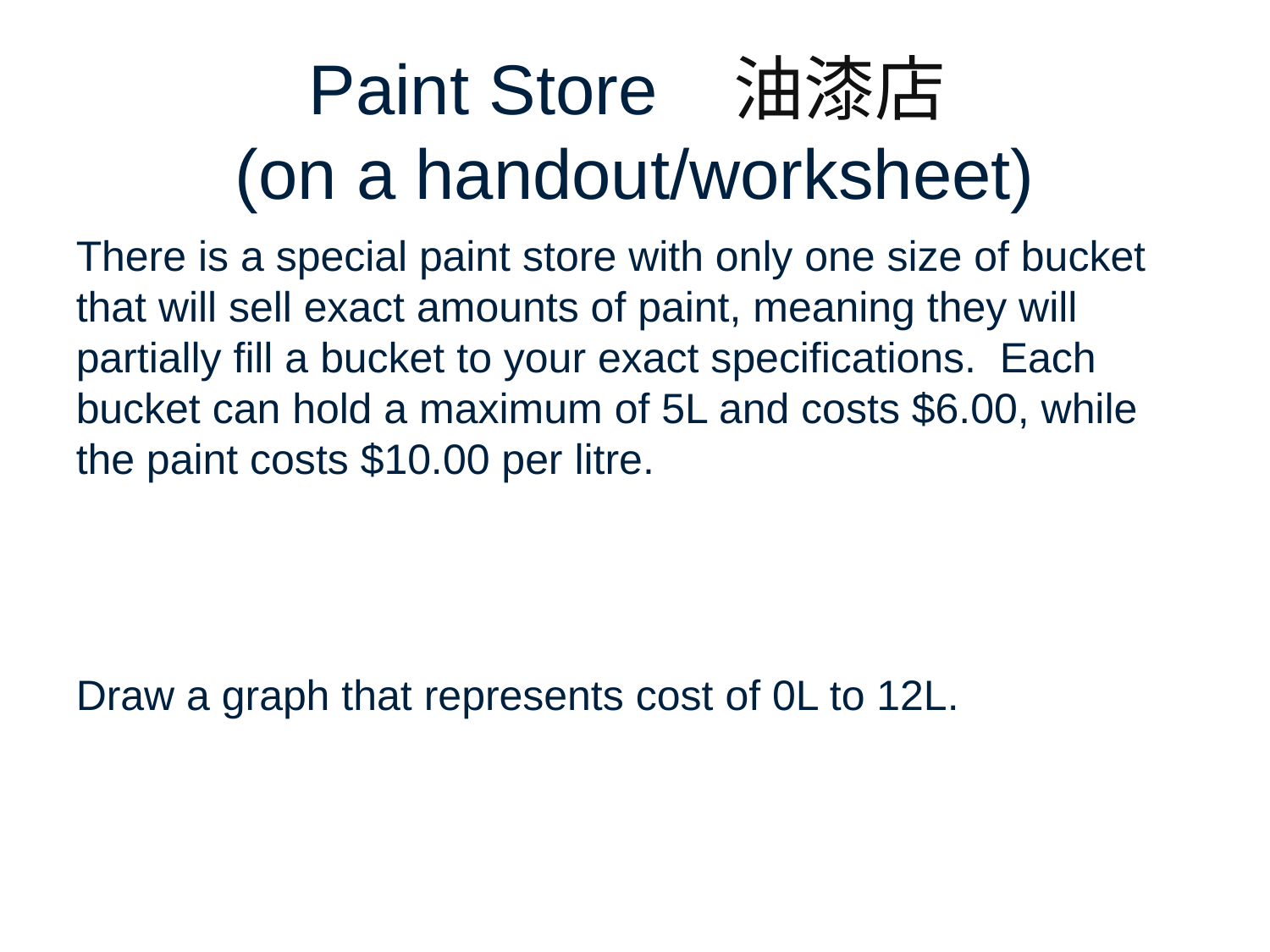

# Paint Store   油漆店 (on a handout/worksheet)
There is a special paint store with only one size of bucket that will sell exact amounts of paint, meaning they will partially fill a bucket to your exact specifications.  Each bucket can hold a maximum of 5L and costs $6.00, while the paint costs $10.00 per litre.

Draw a graph that represents cost of 0L to 12L.